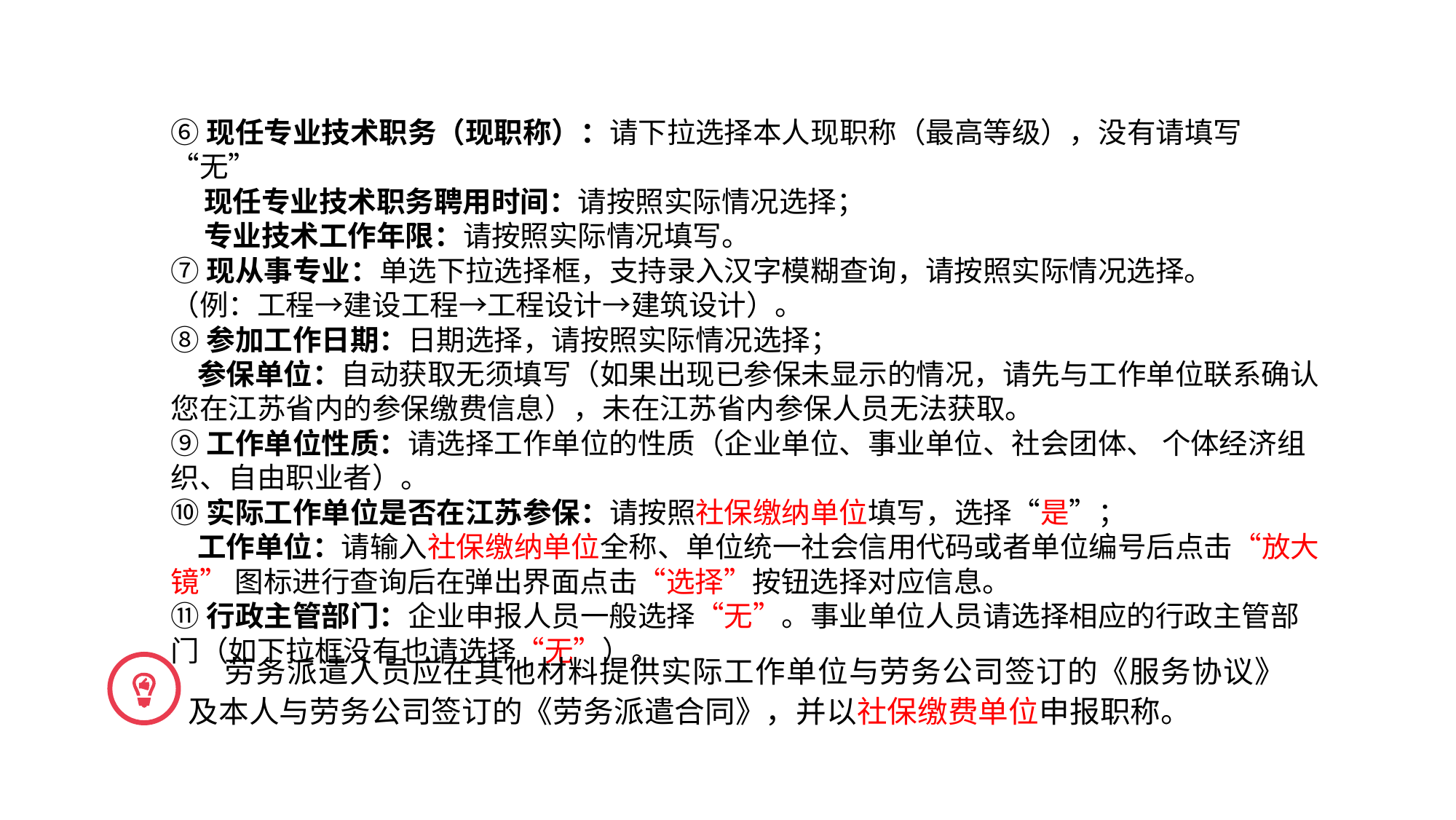

⑥现任专业技术职务（现职称）：请下拉选择本人现职称（最高等级），没有请填写“无”
    现任专业技术职务聘用时间：请按照实际情况选择；
    专业技术工作年限：请按照实际情况填写。
⑦现从事专业：单选下拉选择框，支持录入汉字模糊查询，请按照实际情况选择。
（例：工程→建设工程→工程设计→建筑设计）。
⑧参加工作日期：日期选择，请按照实际情况选择；
   参保单位：自动获取无须填写（如果出现已参保未显示的情况，请先与工作单位联系确认您在江苏省内的参保缴费信息），未在江苏省内参保人员无法获取。
⑨工作单位性质：请选择工作单位的性质（企业单位、事业单位、社会团体、 个体经济组织、自由职业者）。
⑩实际工作单位是否在江苏参保：请按照社保缴纳单位填写，选择“是”；
   工作单位：请输入社保缴纳单位全称、单位统一社会信用代码或者单位编号后点击“放大镜” 图标进行查询后在弹出界面点击“选择”按钮选择对应信息。
⑪行政主管部门：企业申报人员一般选择“无”。事业单位人员请选择相应的行政主管部门（如下拉框没有也请选择“无”）。
劳务派遣人员应在其他材料提供实际工作单位与劳务公司签订的《服务协议》及本人与劳务公司签订的《劳务派遣合同》，并以社保缴费单位申报职称。